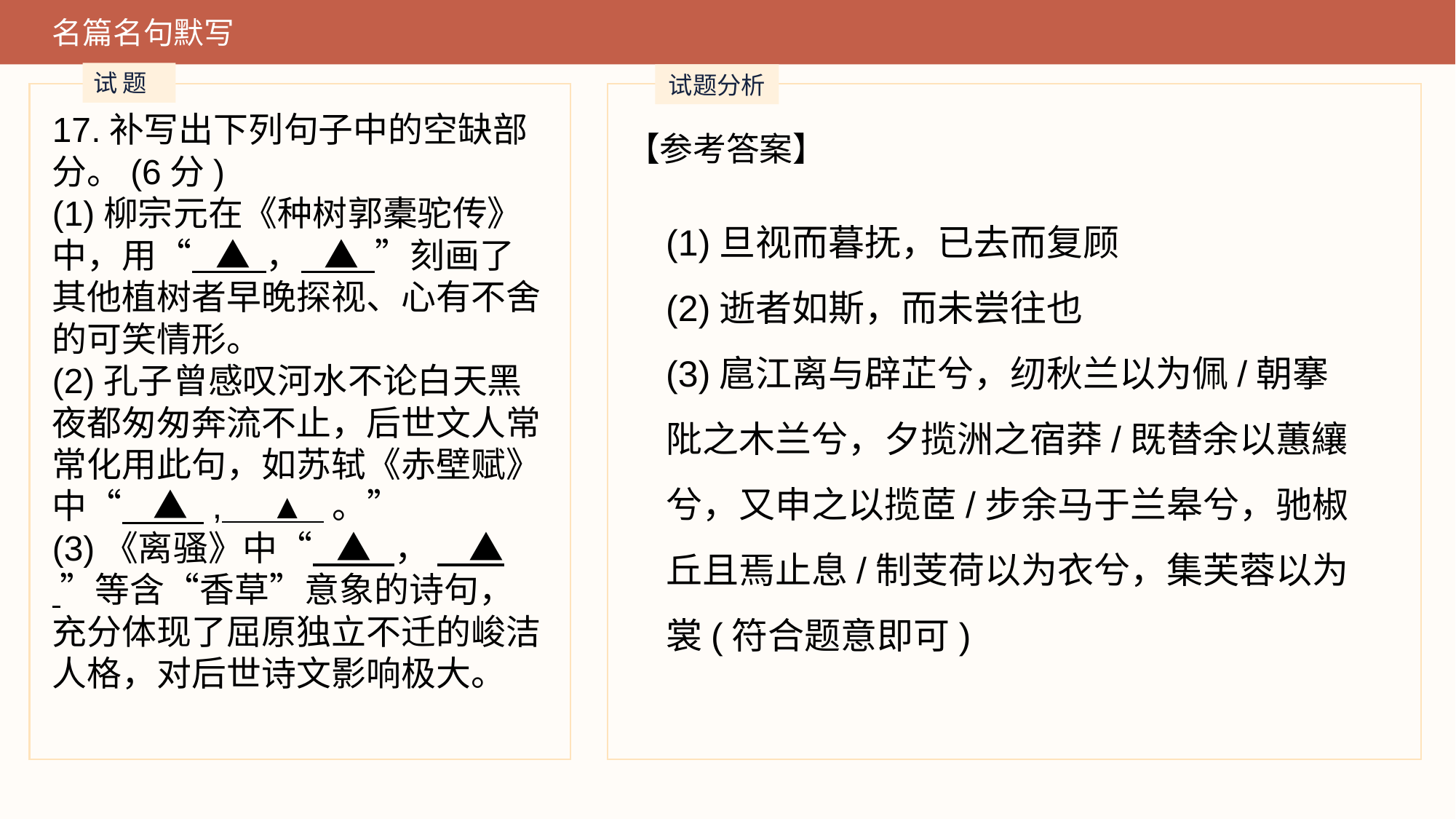

名篇名句默写
试 题
试题分析

17.补写出下列句子中的空缺部分。(6分)(1)柳宗元在《种树郭橐驼传》中，用“   ▲  ，   ▲  ”刻画了其他植树者早晚探视、心有不舍的可笑情形。(2)孔子曾感叹河水不论白天黑夜都匆匆奔流不止，后世文人常常化用此句，如苏轼《赤壁赋》中“    ▲  ,     ▲  。”(3)《离骚》中“   ▲   ，     ▲  ”等含“香草”意象的诗句，充分体现了屈原独立不迁的峻洁人格，对后世诗文影响极大。
【参考答案】
(1)旦视而暮抚，已去而复顾
(2)逝者如斯，而未尝往也
(3)扈江离与辟芷兮，纫秋兰以为佩/朝搴阰之木兰兮，夕揽洲之宿莽/既替余以蕙纕兮，又申之以揽茝/步余马于兰皋兮，驰椒丘且焉止息/制芰荷以为衣兮，集芙蓉以为裳(符合题意即可)